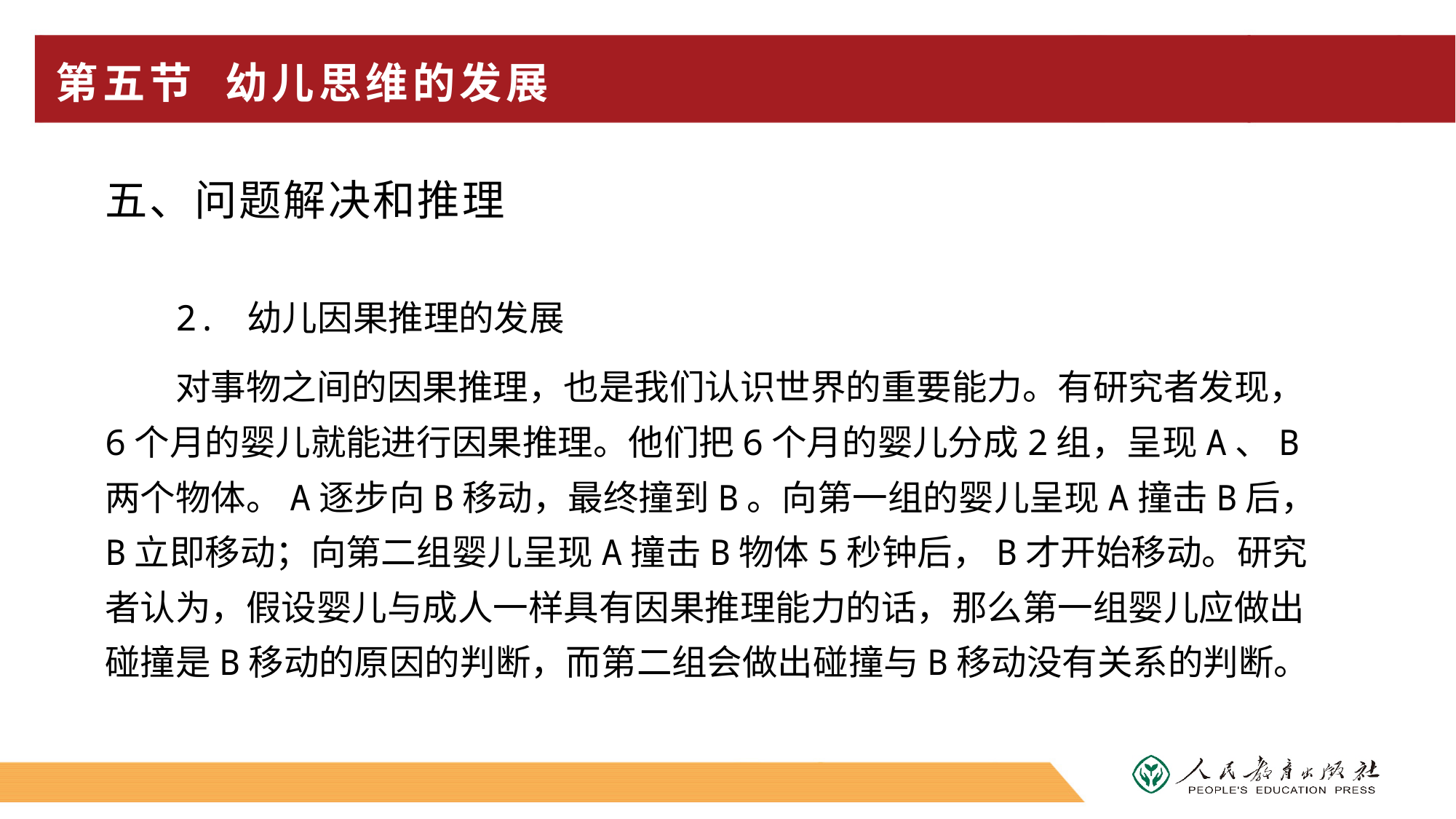

# 第五节  幼儿思维的发展
五、问题解决和推理
2. 幼儿因果推理的发展
对事物之间的因果推理，也是我们认识世界的重要能力。有研究者发现，6个月的婴儿就能进行因果推理。他们把6个月的婴儿分成2组，呈现A、B两个物体。A逐步向B移动，最终撞到B。向第一组的婴儿呈现A撞击B后，B立即移动；向第二组婴儿呈现A撞击B物体5秒钟后，B才开始移动。研究者认为，假设婴儿与成人一样具有因果推理能力的话，那么第一组婴儿应做出碰撞是B移动的原因的判断，而第二组会做出碰撞与B移动没有关系的判断。